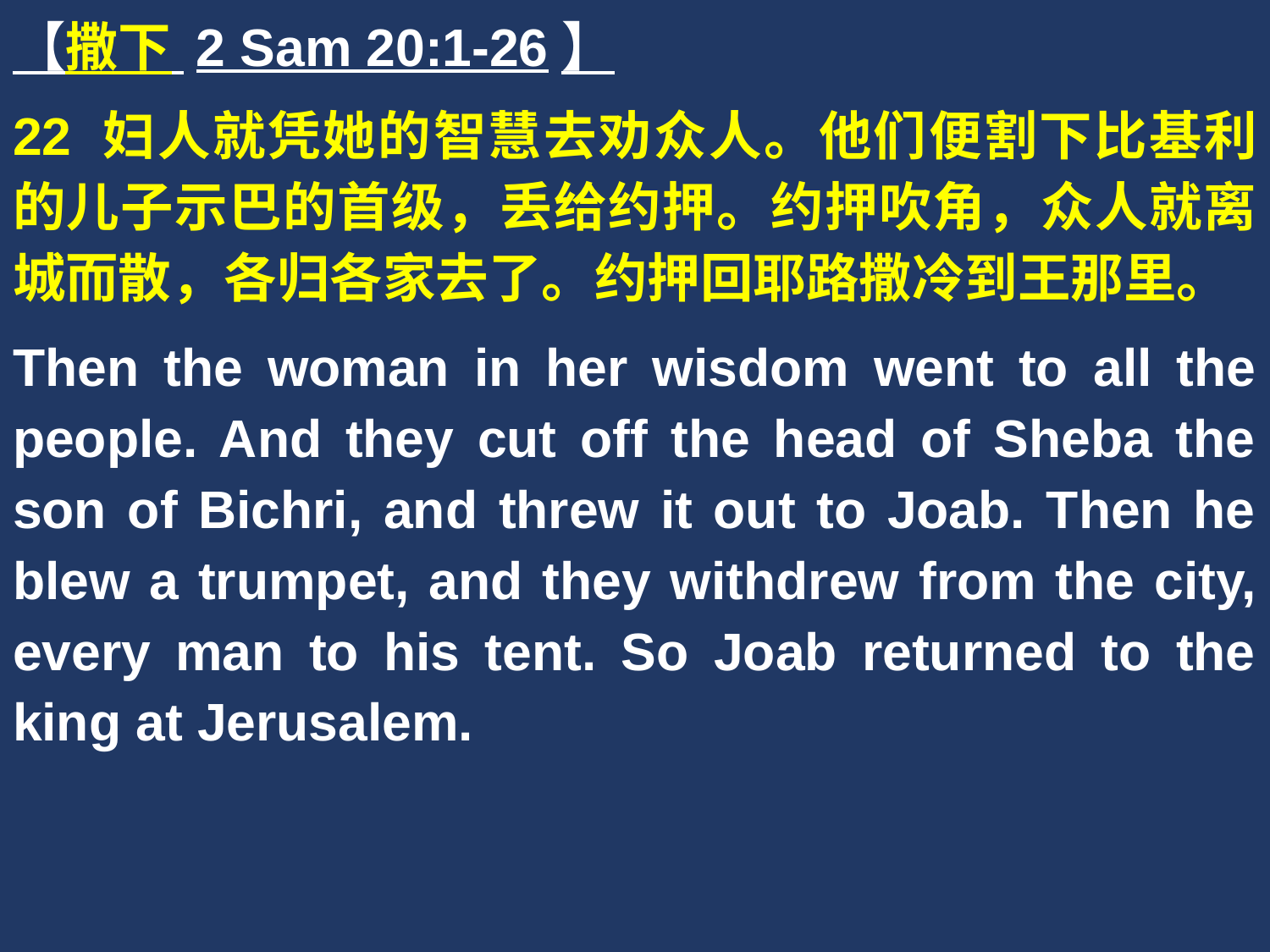

【撒下 2 Sam 20:1-26】
22 妇人就凭她的智慧去劝众人。他们便割下比基利的儿子示巴的首级，丢给约押。约押吹角，众人就离城而散，各归各家去了。约押回耶路撒冷到王那里。
Then the woman in her wisdom went to all the people. And they cut off the head of Sheba the son of Bichri, and threw it out to Joab. Then he blew a trumpet, and they withdrew from the city, every man to his tent. So Joab returned to the king at Jerusalem.